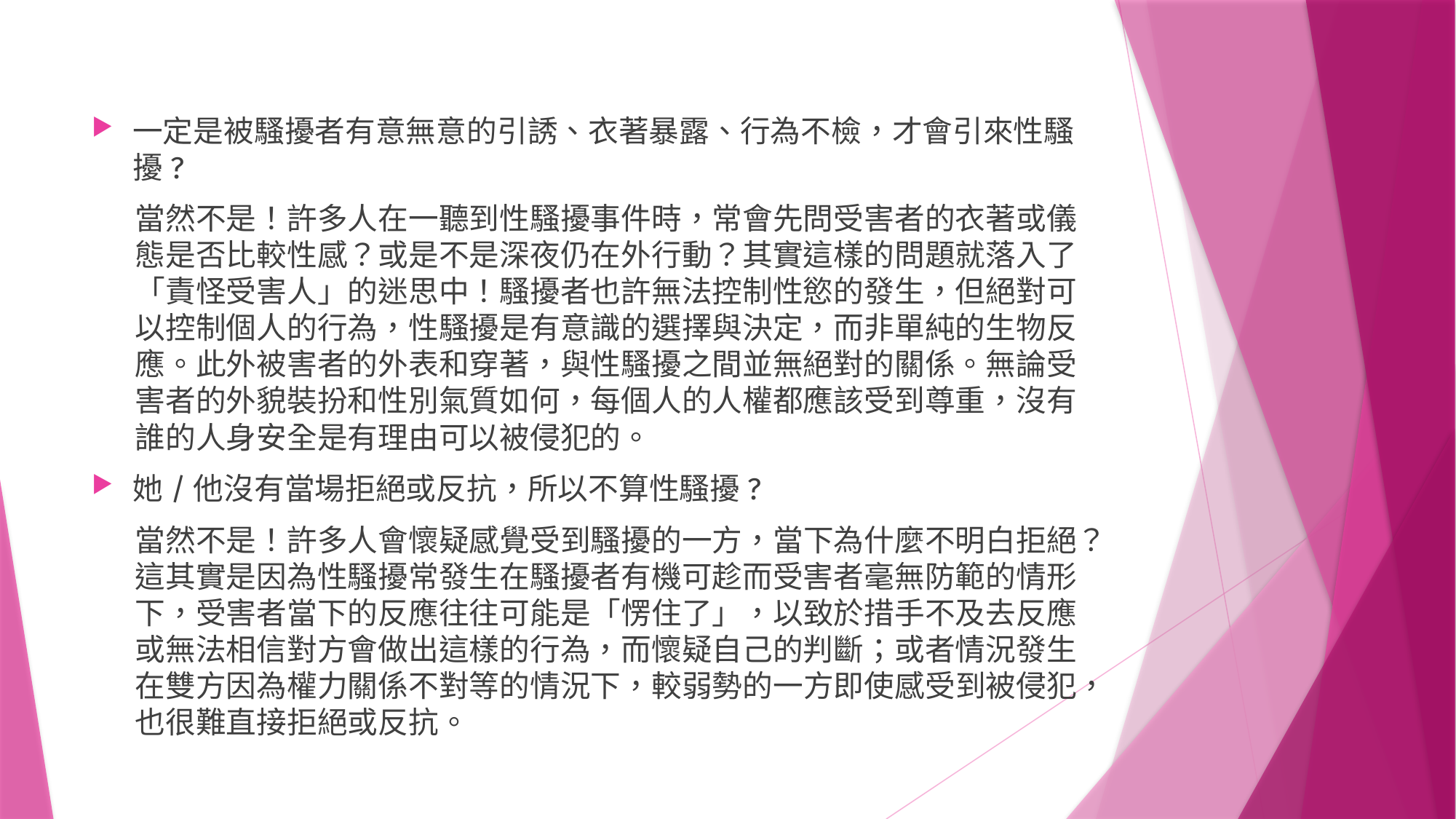

一定是被騷擾者有意無意的引誘、衣著暴露、行為不檢，才會引來性騷擾?
當然不是！許多人在一聽到性騷擾事件時，常會先問受害者的衣著或儀態是否比較性感？或是不是深夜仍在外行動？其實這樣的問題就落入了「責怪受害人」的迷思中！騷擾者也許無法控制性慾的發生，但絕對可以控制個人的行為，性騷擾是有意識的選擇與決定，而非單純的生物反應。此外被害者的外表和穿著，與性騷擾之間並無絕對的關係。無論受害者的外貌裝扮和性別氣質如何，每個人的人權都應該受到尊重，沒有誰的人身安全是有理由可以被侵犯的。
她/他沒有當場拒絕或反抗，所以不算性騷擾?
當然不是！許多人會懷疑感覺受到騷擾的一方，當下為什麼不明白拒絕？這其實是因為性騷擾常發生在騷擾者有機可趁而受害者毫無防範的情形下，受害者當下的反應往往可能是「愣住了」，以致於措手不及去反應或無法相信對方會做出這樣的行為，而懷疑自己的判斷；或者情況發生在雙方因為權力關係不對等的情況下，較弱勢的一方即使感受到被侵犯，也很難直接拒絕或反抗。